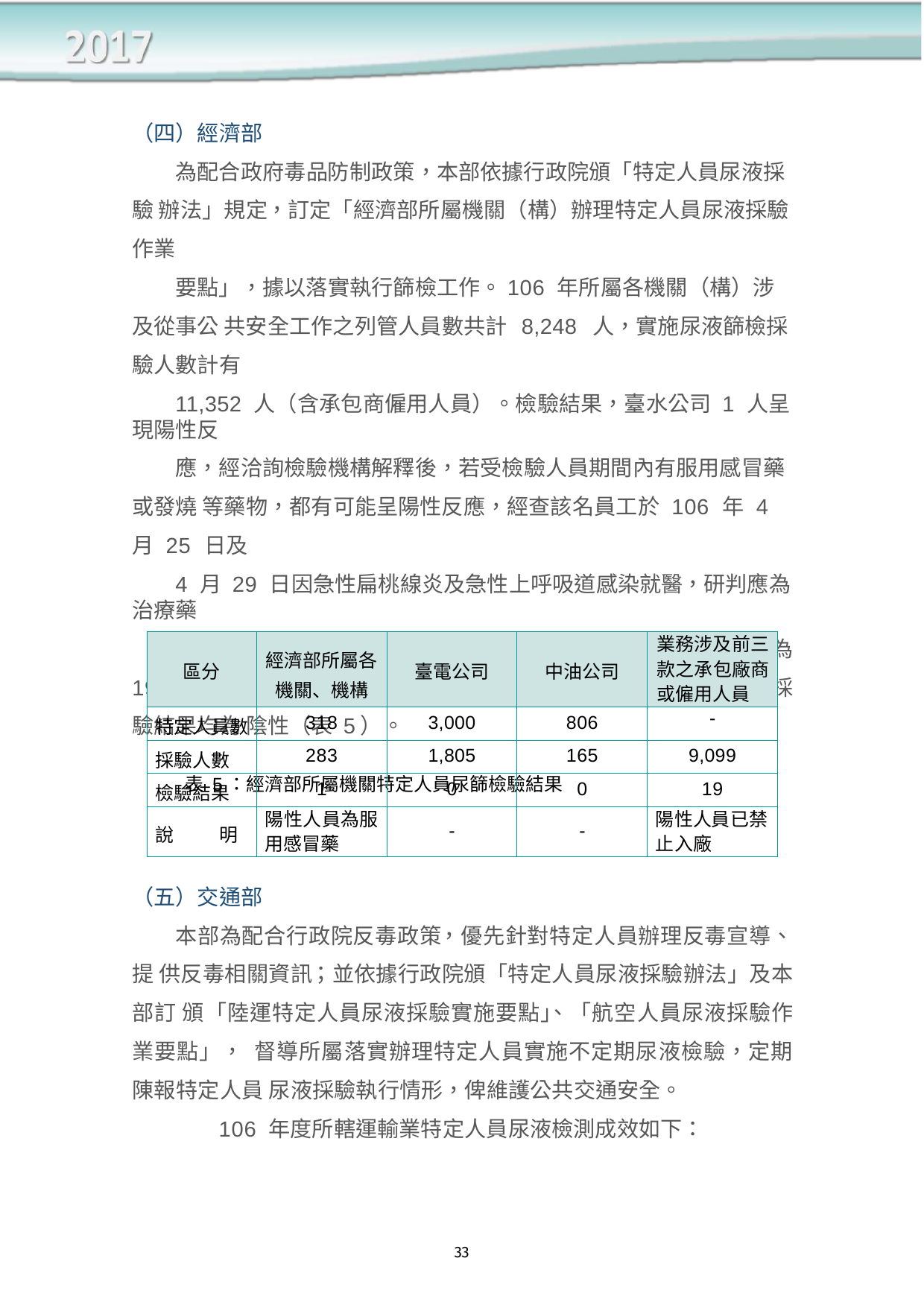

（四）經濟部
為配合政府毒品防制政策，本部依據行政院頒「特定人員尿液採驗 辦法」規定，訂定「經濟部所屬機關（構）辦理特定人員尿液採驗作業
要點」，據以落實執行篩檢工作。106 年所屬各機關（構）涉及從事公 共安全工作之列管人員數共計 8,248 人，實施尿液篩檢採驗人數計有
11,352 人（含承包商僱用人員）。檢驗結果，臺水公司 1 人呈現陽性反
應，經洽詢檢驗機構解釋後，若受檢驗人員期間內有服用感冒藥或發燒 等藥物，都有可能呈陽性反應，經查該名員工於 106 年 4 月 25 日及
4 月 29 日因急性扁桃線炎及急性上呼吸道感染就醫，研判應為治療藥
物所致，將持續追蹤該員狀況；另臺電公司初檢呈陽性反應者為 19 人，  均為承包商僱用人員，業予以禁止入廠，其餘各機關(構)採驗結果均為 陰性（表 5）。

表 5：經濟部所屬機關特定人員尿篩檢驗結果
| 區分 | 經濟部所屬各 機關、機構 | 臺電公司 | 中油公司 | 業務涉及前三 款之承包廠商 或僱用人員 |
| --- | --- | --- | --- | --- |
| 特定人員數 | 318 | 3,000 | 806 | - |
| 採驗人數 | 283 | 1,805 | 165 | 9,099 |
| 檢驗結果 | 1 | 0 | 0 | 19 |
| 說 明 | 陽性人員為服 用感冒藥 | - | - | 陽性人員已禁 止入廠 |
（五）交通部
本部為配合行政院反毒政策，優先針對特定人員辦理反毒宣導、提 供反毒相關資訊；並依據行政院頒「特定人員尿液採驗辦法」及本部訂 頒「陸運特定人員尿液採驗實施要點」、「航空人員尿液採驗作業要點」，  督導所屬落實辦理特定人員實施不定期尿液檢驗，定期陳報特定人員 尿液採驗執行情形，俾維護公共交通安全。
106 年度所轄運輸業特定人員尿液檢測成效如下：
33